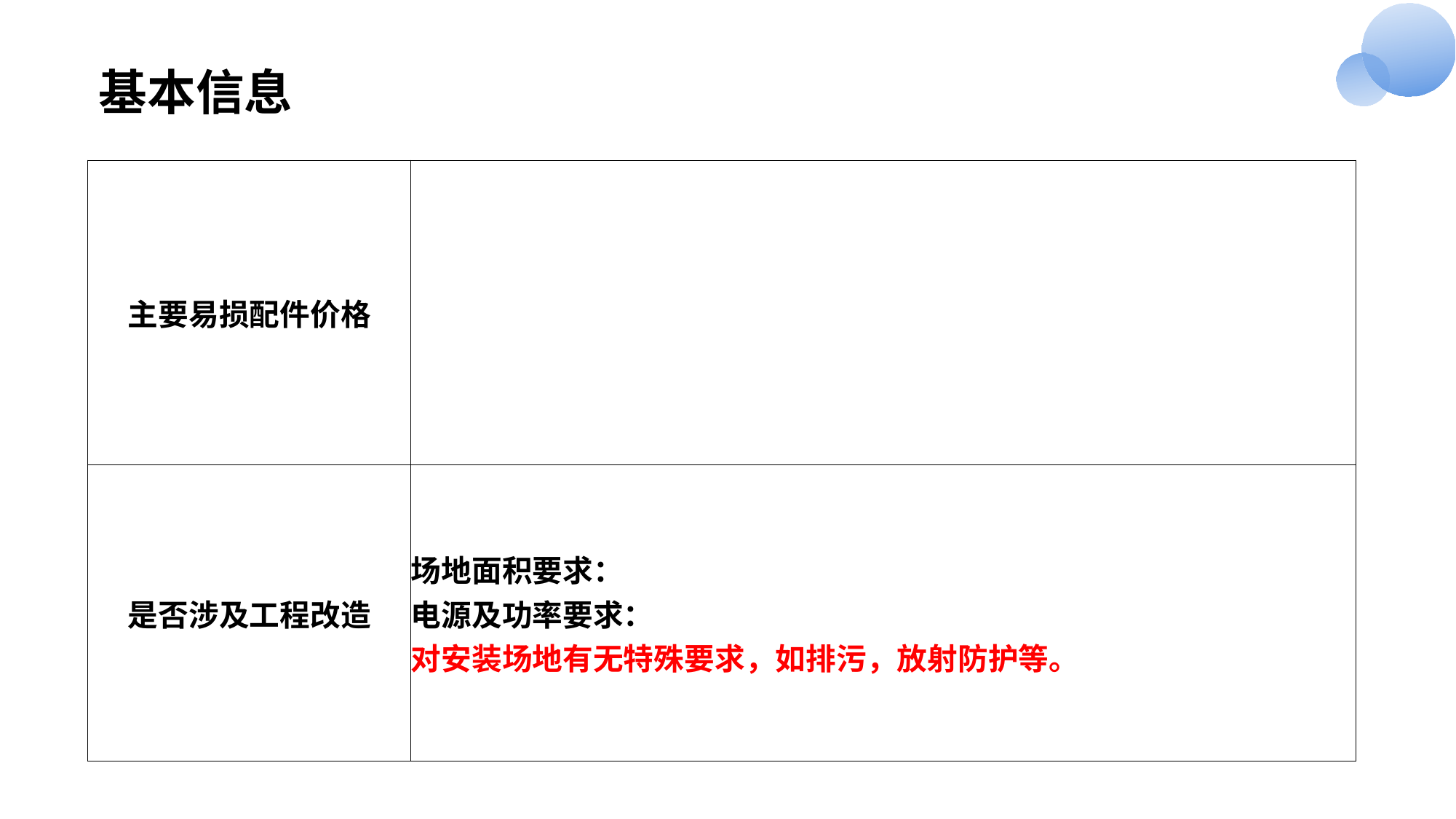

基本信息
| 主要易损配件价格 |  |
| --- | --- |
| 是否涉及工程改造 | 场地面积要求： 电源及功率要求： 对安装场地有无特殊要求，如排污，放射防护等。 |